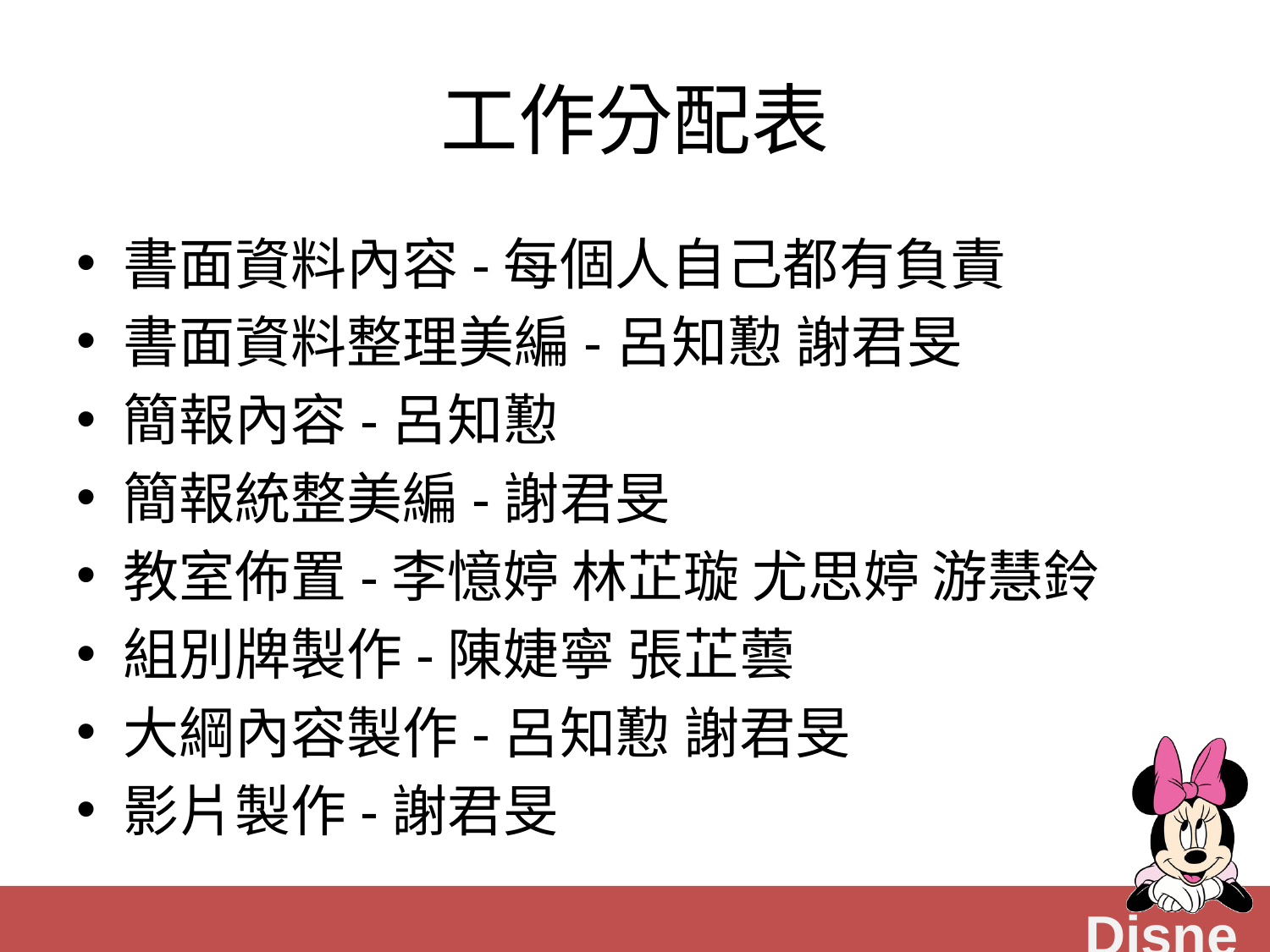

# 工作分配表
書面資料內容-每個人自己都有負責
書面資料整理美編-呂知懃 謝君旻
簡報內容-呂知懃
簡報統整美編-謝君旻
教室佈置-李憶婷 林芷璇 尤思婷 游慧鈴
組別牌製作-陳婕寧 張芷蕓
大綱內容製作-呂知懃 謝君旻
影片製作-謝君旻